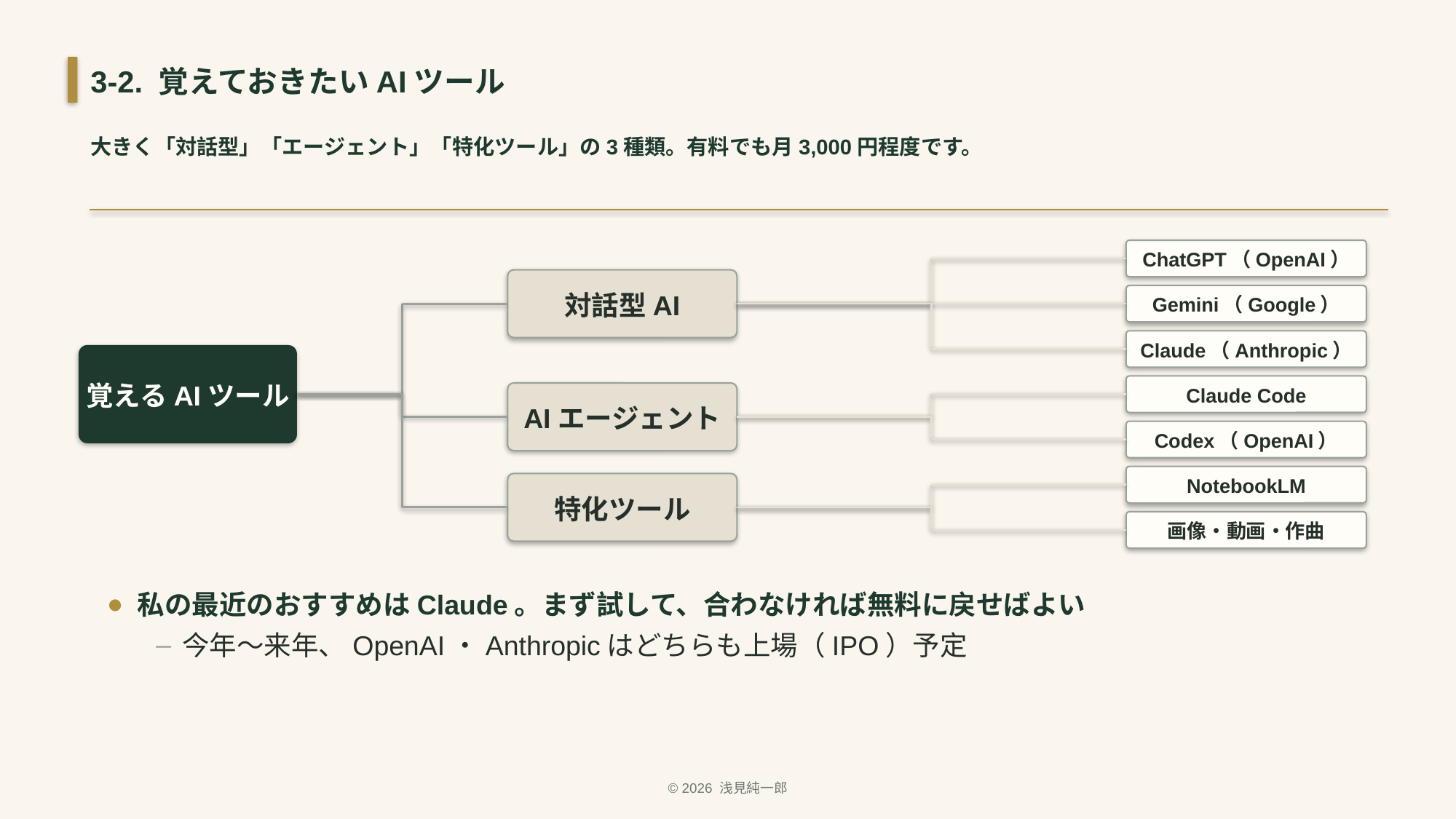

3-2. 覚えておきたいAIツール

大きく「対話型」「エージェント」「特化ツール」の3種類。有料でも月3,000円程度です。

ChatGPT（OpenAI）

対話型AI

Gemini（Google）

Claude（Anthropic）

覚えるAIツール

Claude Code

AIエージェント

Codex（OpenAI）

NotebookLM

特化ツール

画像・動画・作曲
私の最近のおすすめはClaude。まず試して、合わなければ無料に戻せばよい
今年〜来年、OpenAI・Anthropicはどちらも上場（IPO）予定
© 2026 浅見純一郎